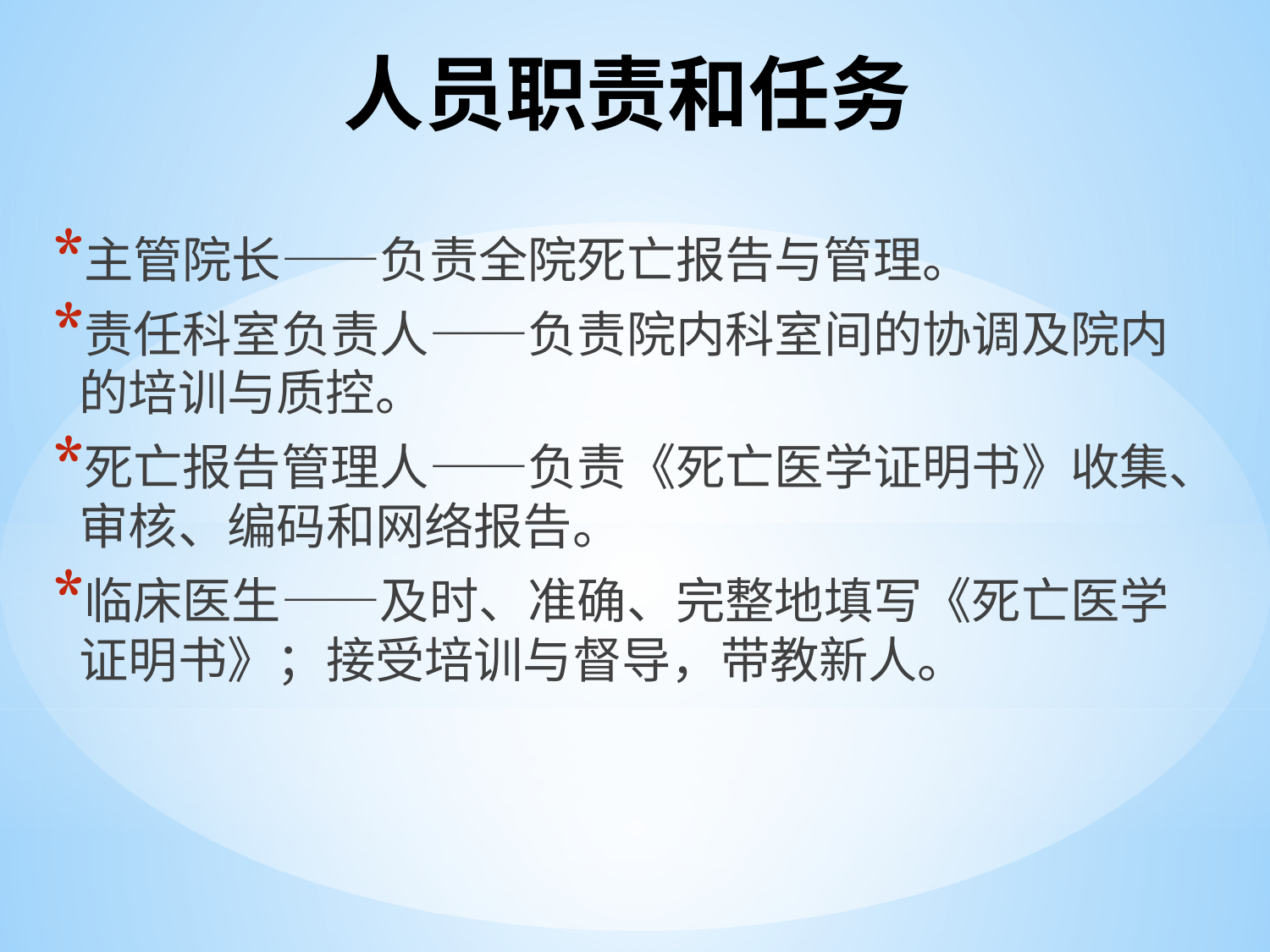

# 人员职责和任务
主管院长——负责全院死亡报告与管理。
责任科室负责人——负责院内科室间的协调及院内的培训与质控。
死亡报告管理人——负责《死亡医学证明书》收集、审核、编码和网络报告。
临床医生——及时、准确、完整地填写《死亡医学证明书》；接受培训与督导，带教新人。